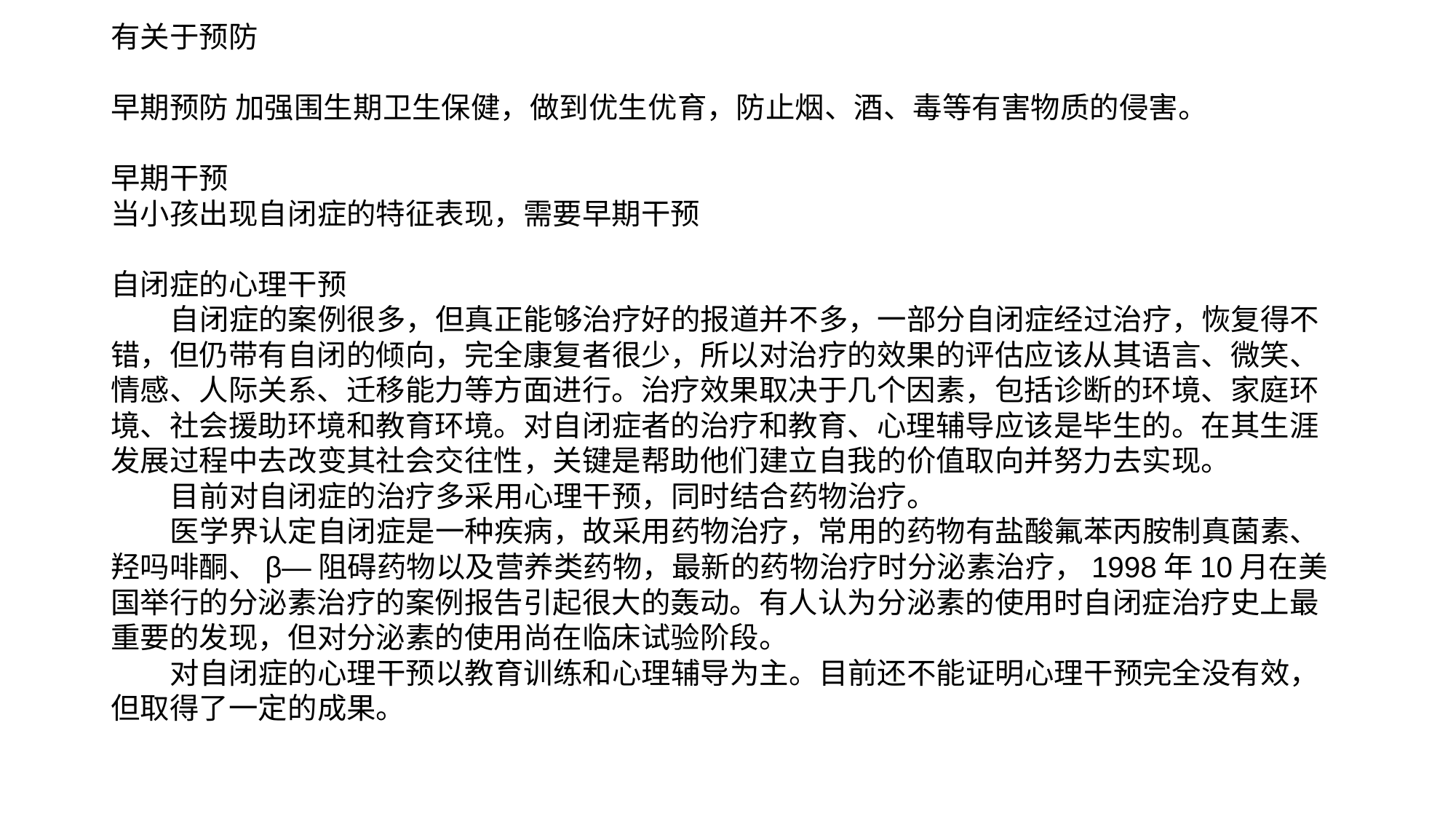

#
有关于预防

早期预防 加强围生期卫生保健，做到优生优育，防止烟、酒、毒等有害物质的侵害。

早期干预
当小孩出现自闭症的特征表现，需要早期干预

自闭症的心理干预
        自闭症的案例很多，但真正能够治疗好的报道并不多，一部分自闭症经过治疗，恢复得不错，但仍带有自闭的倾向，完全康复者很少，所以对治疗的效果的评估应该从其语言、微笑、情感、人际关系、迁移能力等方面进行。治疗效果取决于几个因素，包括诊断的环境、家庭环境、社会援助环境和教育环境。对自闭症者的治疗和教育、心理辅导应该是毕生的。在其生涯发展过程中去改变其社会交往性，关键是帮助他们建立自我的价值取向并努力去实现。
        目前对自闭症的治疗多采用心理干预，同时结合药物治疗。
        医学界认定自闭症是一种疾病，故采用药物治疗，常用的药物有盐酸氟苯丙胺制真菌素、羟吗啡酮、β—阻碍药物以及营养类药物，最新的药物治疗时分泌素治疗，1998年10月在美国举行的分泌素治疗的案例报告引起很大的轰动。有人认为分泌素的使用时自闭症治疗史上最重要的发现，但对分泌素的使用尚在临床试验阶段。
        对自闭症的心理干预以教育训练和心理辅导为主。目前还不能证明心理干预完全没有效，但取得了一定的成果。